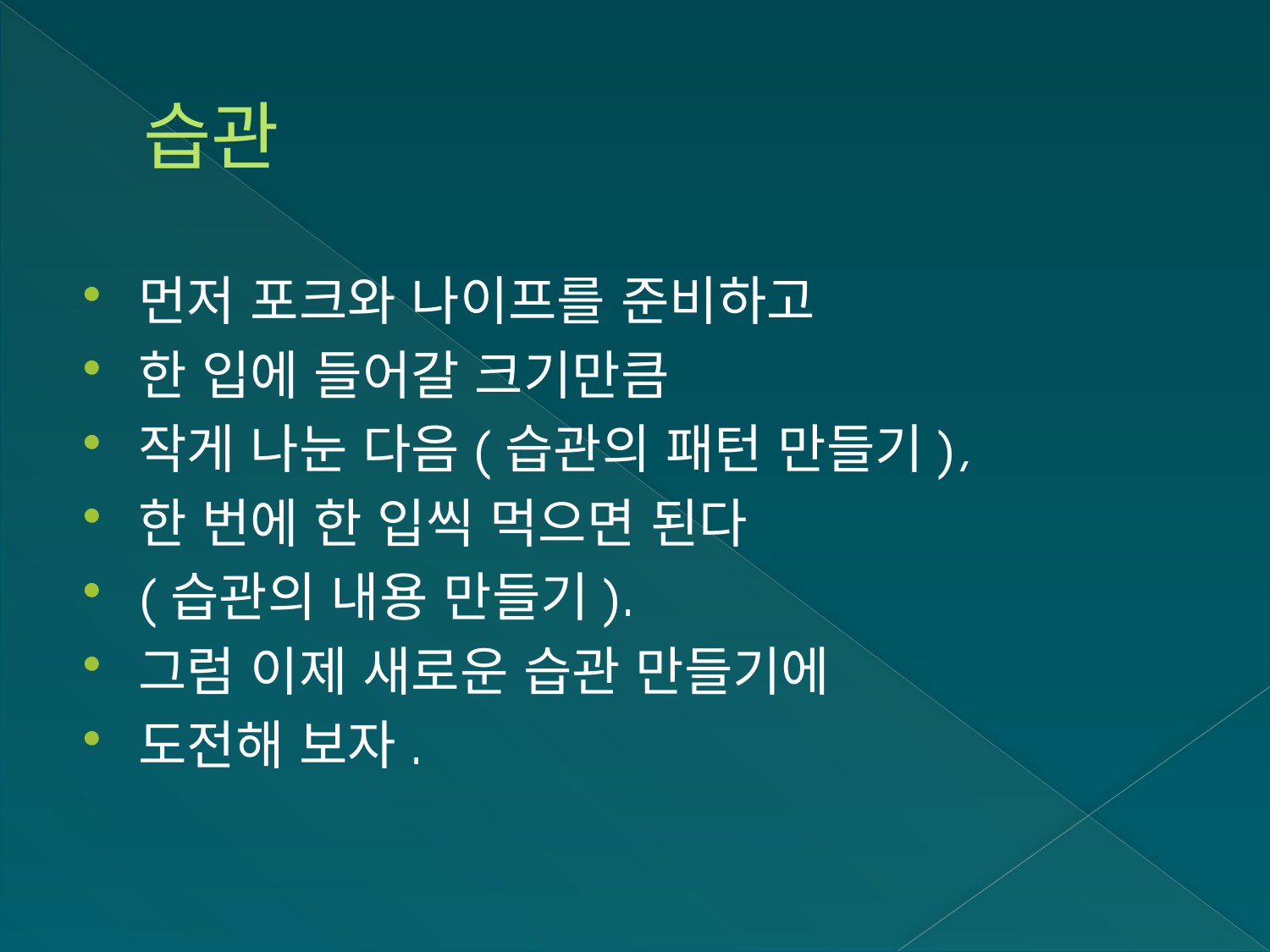

# 습관
먼저 포크와 나이프를 준비하고
한 입에 들어갈 크기만큼
작게 나눈 다음(습관의 패턴 만들기),
한 번에 한 입씩 먹으면 된다
(습관의 내용 만들기).
그럼 이제 새로운 습관 만들기에
도전해 보자.